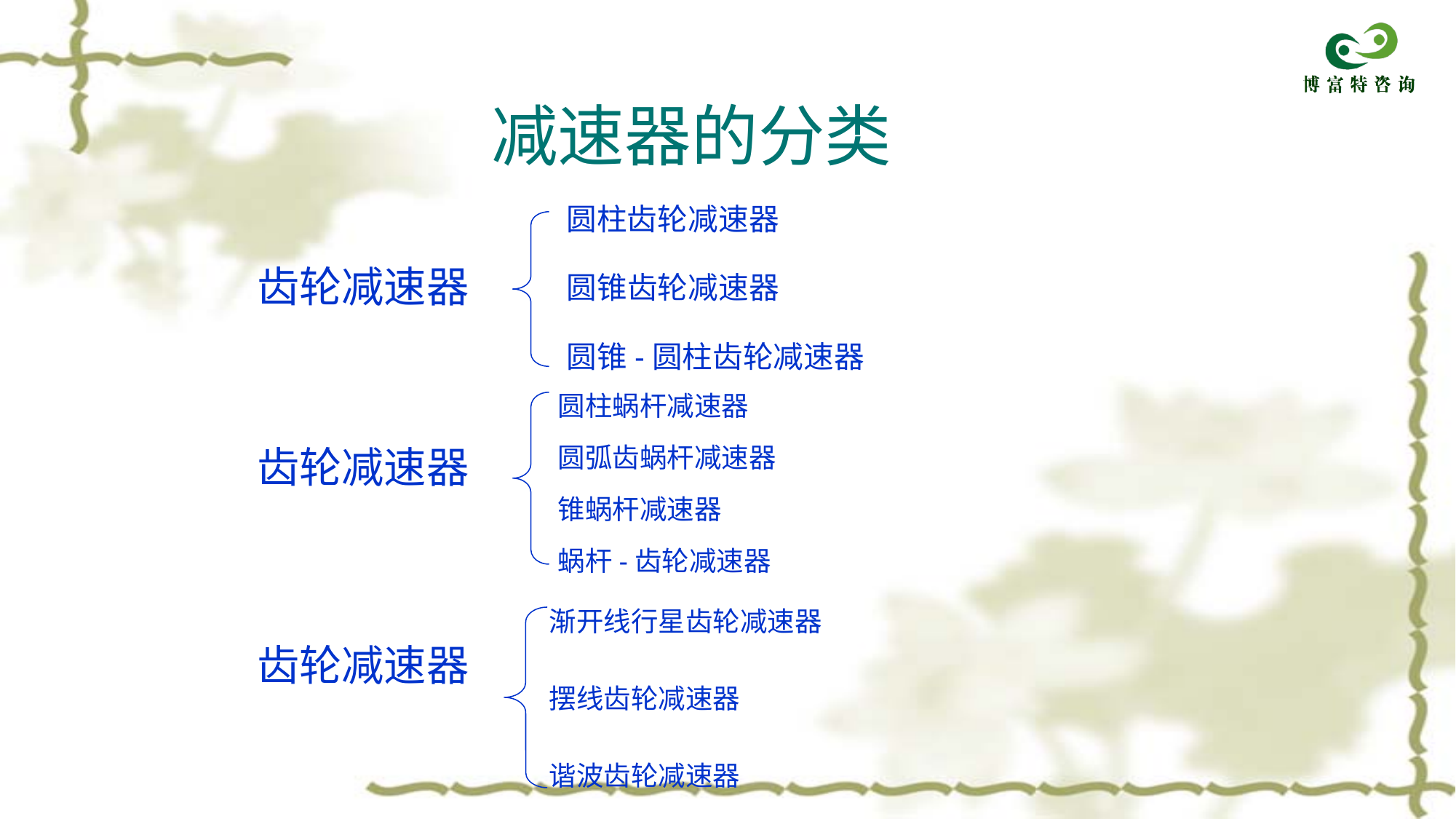

减速器的分类
圆柱齿轮减速器

齿轮减速器
圆锥齿轮减速器
圆锥-圆柱齿轮减速器
圆柱蜗杆减速器

齿轮减速器
圆弧齿蜗杆减速器
锥蜗杆减速器
蜗杆-齿轮减速器
渐开线行星齿轮减速器

齿轮减速器
摆线齿轮减速器
谐波齿轮减速器